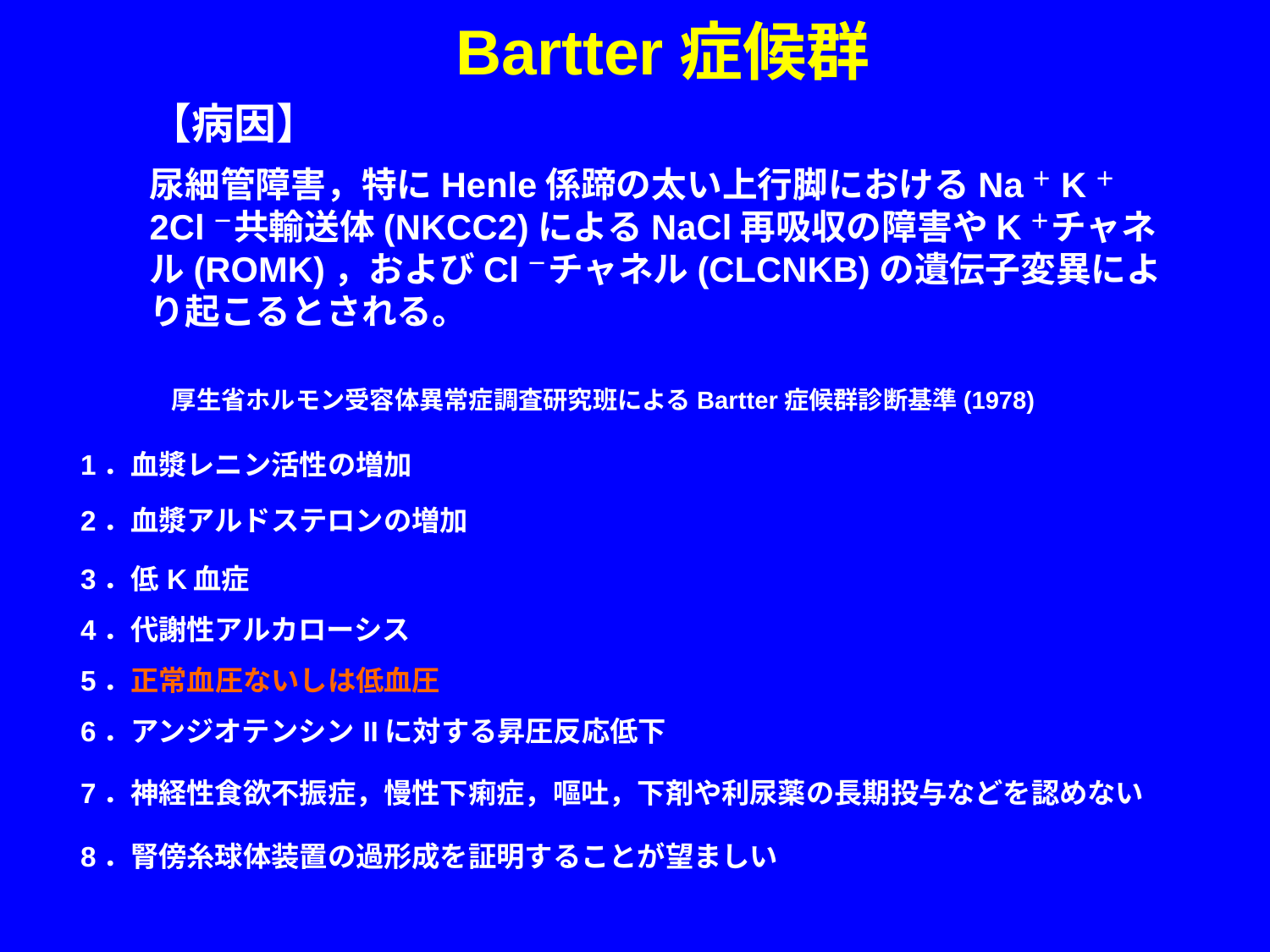

Bartter症候群
【病因】
尿細管障害，特にHenle係蹄の太い上行脚におけるNa＋K＋2Cl－共輸送体(NKCC2)によるNaCl再吸収の障害やK＋チャネル(ROMK)，およびCl－チャネル(CLCNKB)の遺伝子変異により起こるとされる。
厚生省ホルモン受容体異常症調査研究班によるBartter症候群診断基準(1978)
| 1．血漿レニン活性の増加 |
| --- |
| 2．血漿アルドステロンの増加 |
| 3．低K血症 |
| 4．代謝性アルカローシス |
| 5．正常血圧ないしは低血圧 |
| 6．アンジオテンシンIIに対する昇圧反応低下 |
| 7．神経性食欲不振症，慢性下痢症，嘔吐，下剤や利尿薬の長期投与などを認めない |
| 8．腎傍糸球体装置の過形成を証明することが望ましい |